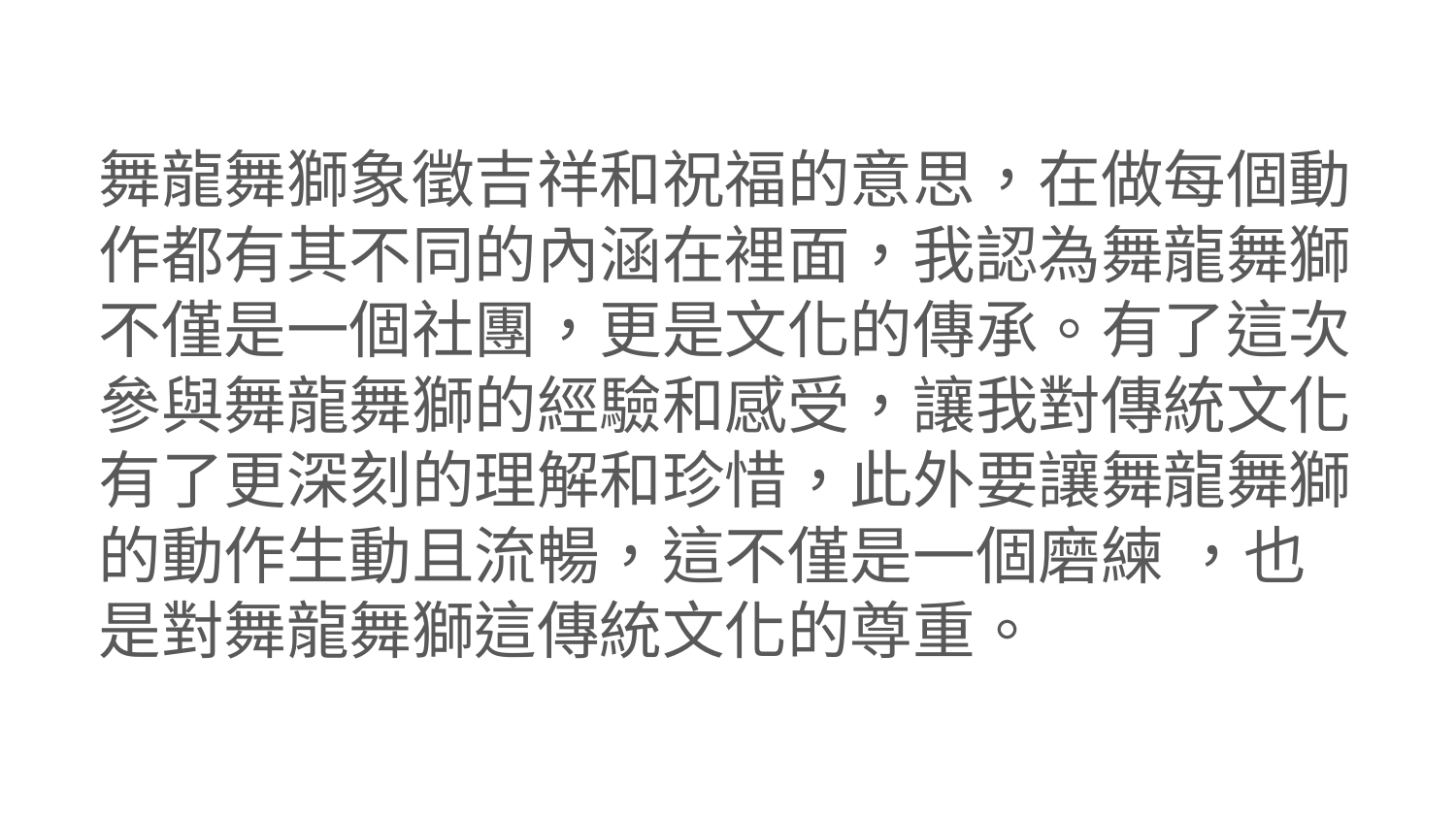

舞龍舞獅象徵吉祥和祝福的意思，在做每個動作都有其不同的內涵在裡面，我認為舞龍舞獅不僅是一個社團，更是文化的傳承。有了這次參與舞龍舞獅的經驗和感受，讓我對傳統文化有了更深刻的理解和珍惜，此外要讓舞龍舞獅的動作生動且流暢，這不僅是一個磨練 ，也是對舞龍舞獅這傳統文化的尊重。